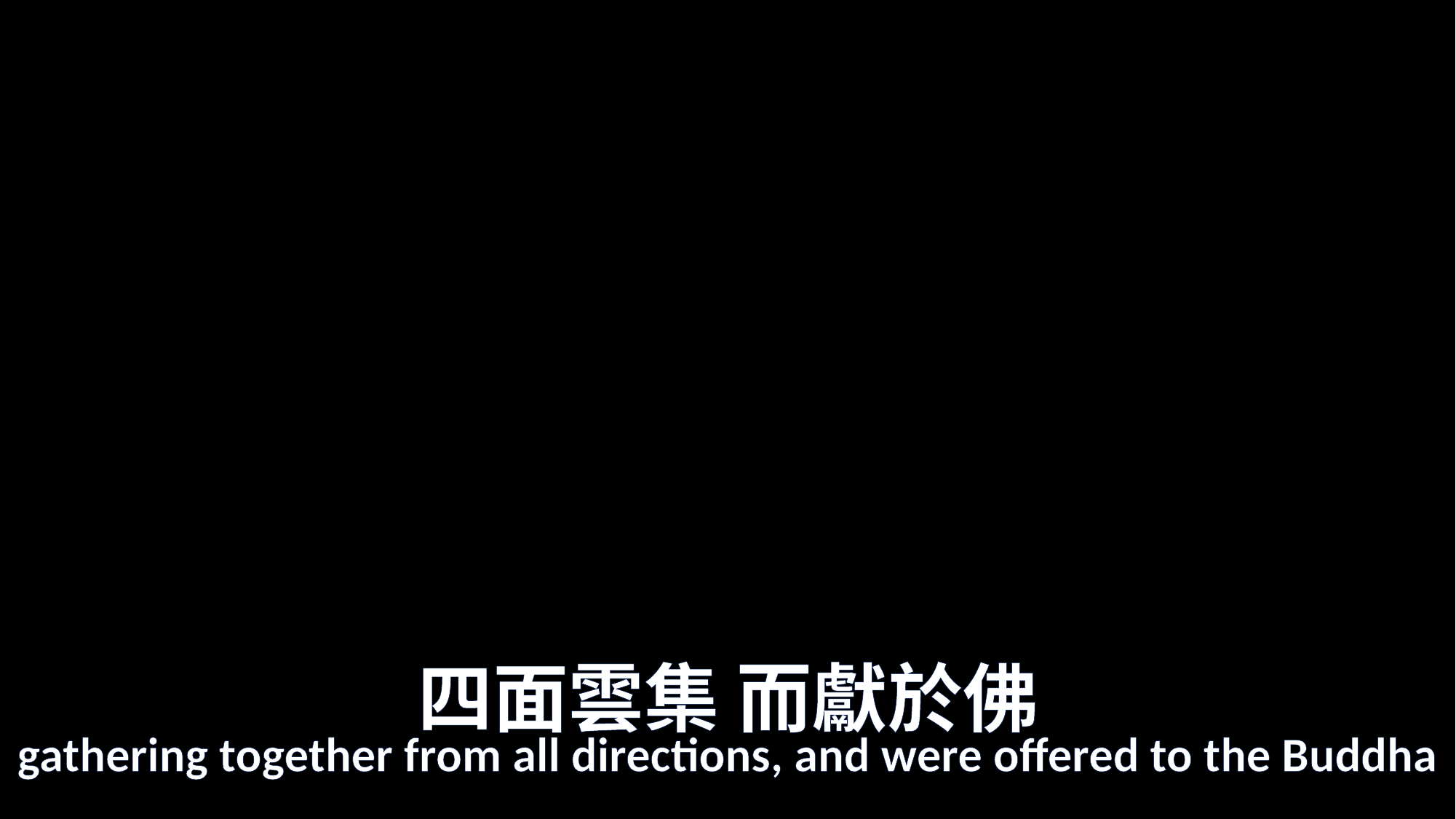

# 四面雲集 而獻於佛
gathering together from all directions, and were offered to the Buddha